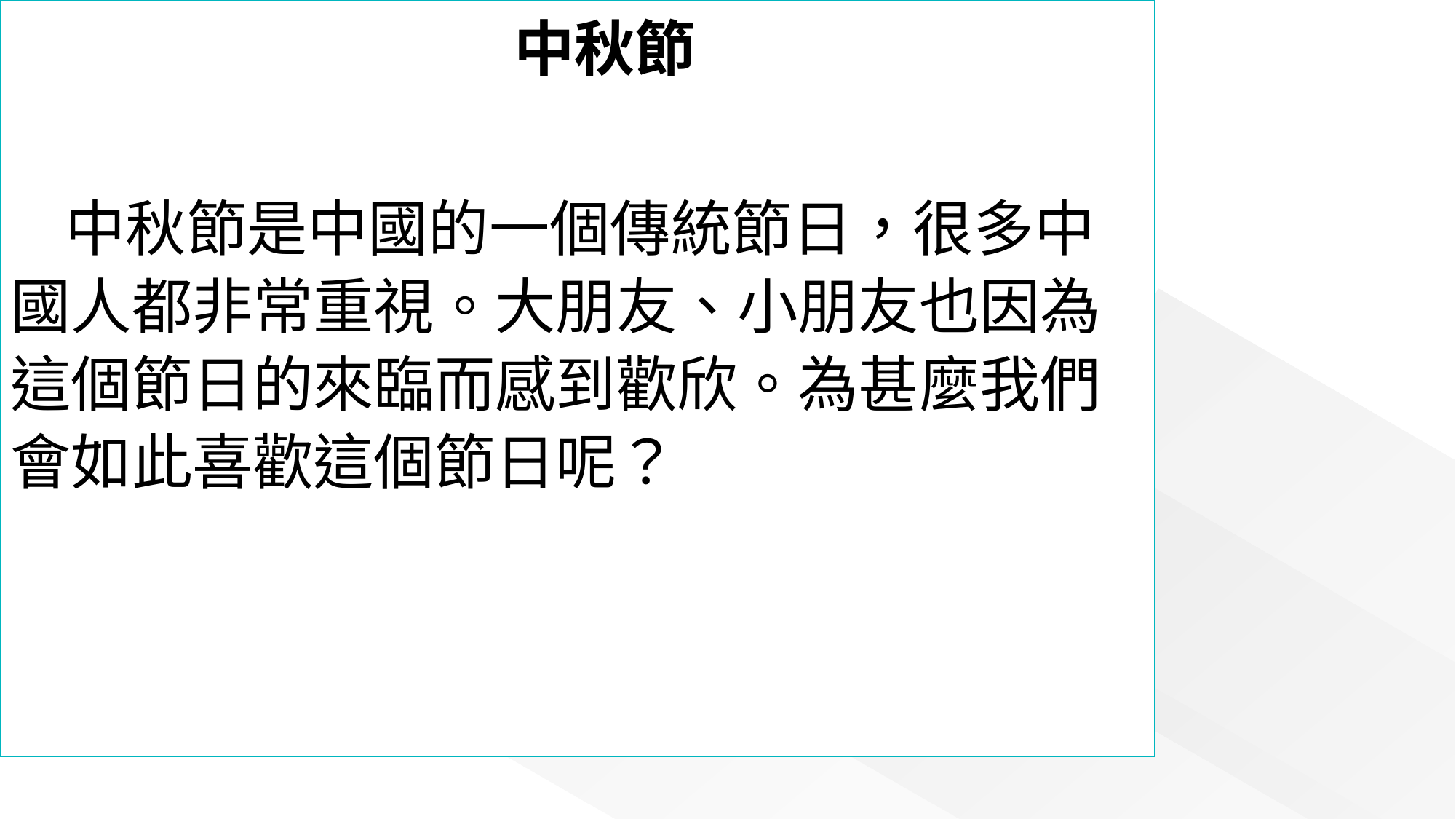

中秋節

中秋節是中國的一個傳統節日，很多中國人都非常重視。大朋友、小朋友也因為這個節日的來臨而感到歡欣。為甚麼我們會如此喜歡這個節日呢？